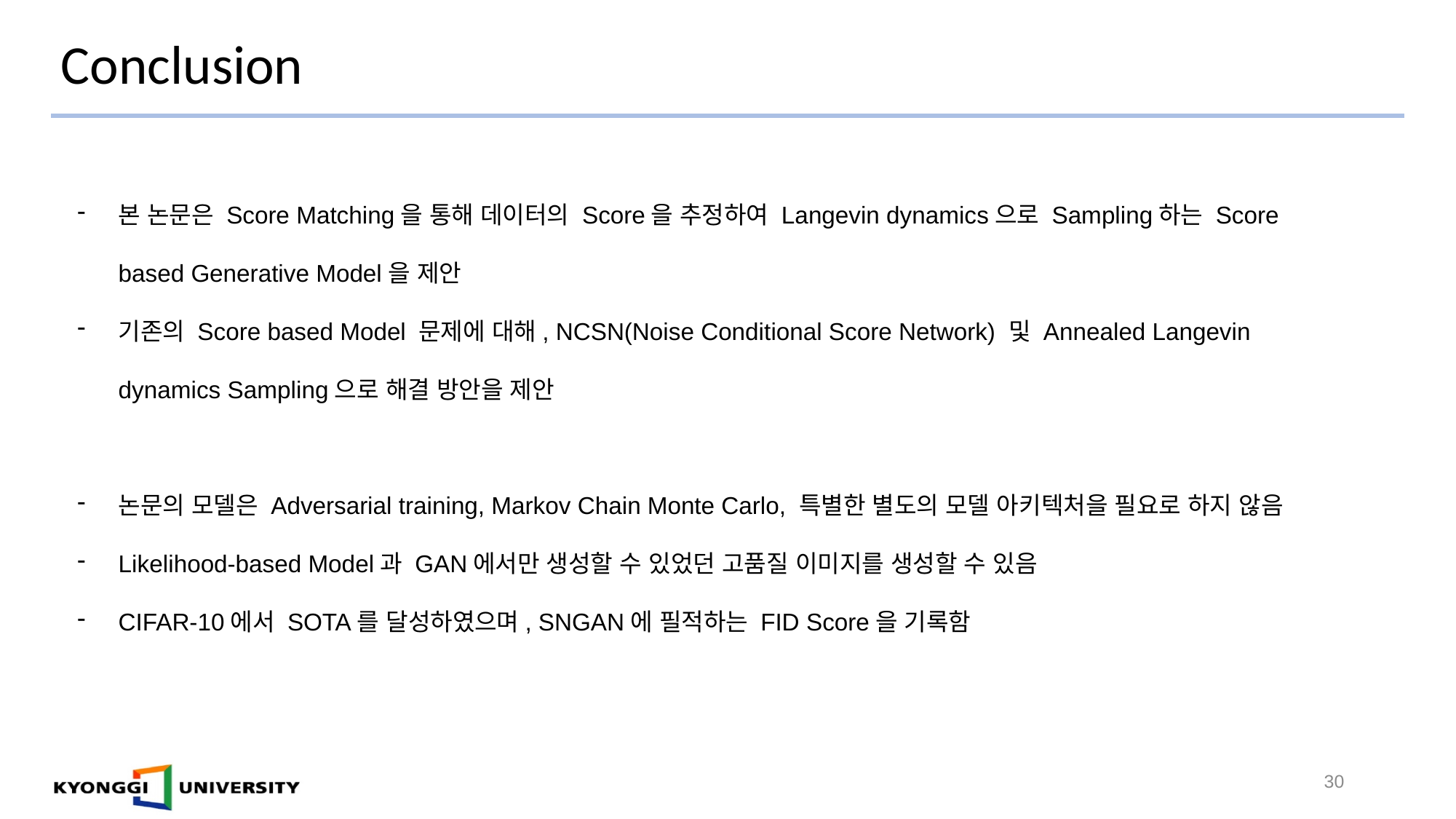

# Conclusion
본 논문은 Score Matching을 통해 데이터의 Score을 추정하여 Langevin dynamics으로 Sampling하는 Score based Generative Model을 제안
기존의 Score based Model 문제에 대해, NCSN(Noise Conditional Score Network) 및 Annealed Langevin dynamics Sampling으로 해결 방안을 제안

논문의 모델은 Adversarial training, Markov Chain Monte Carlo, 특별한 별도의 모델 아키텍처을 필요로 하지 않음
Likelihood-based Model과 GAN에서만 생성할 수 있었던 고품질 이미지를 생성할 수 있음
CIFAR-10에서 SOTA를 달성하였으며, SNGAN에 필적하는 FID Score을 기록함
30